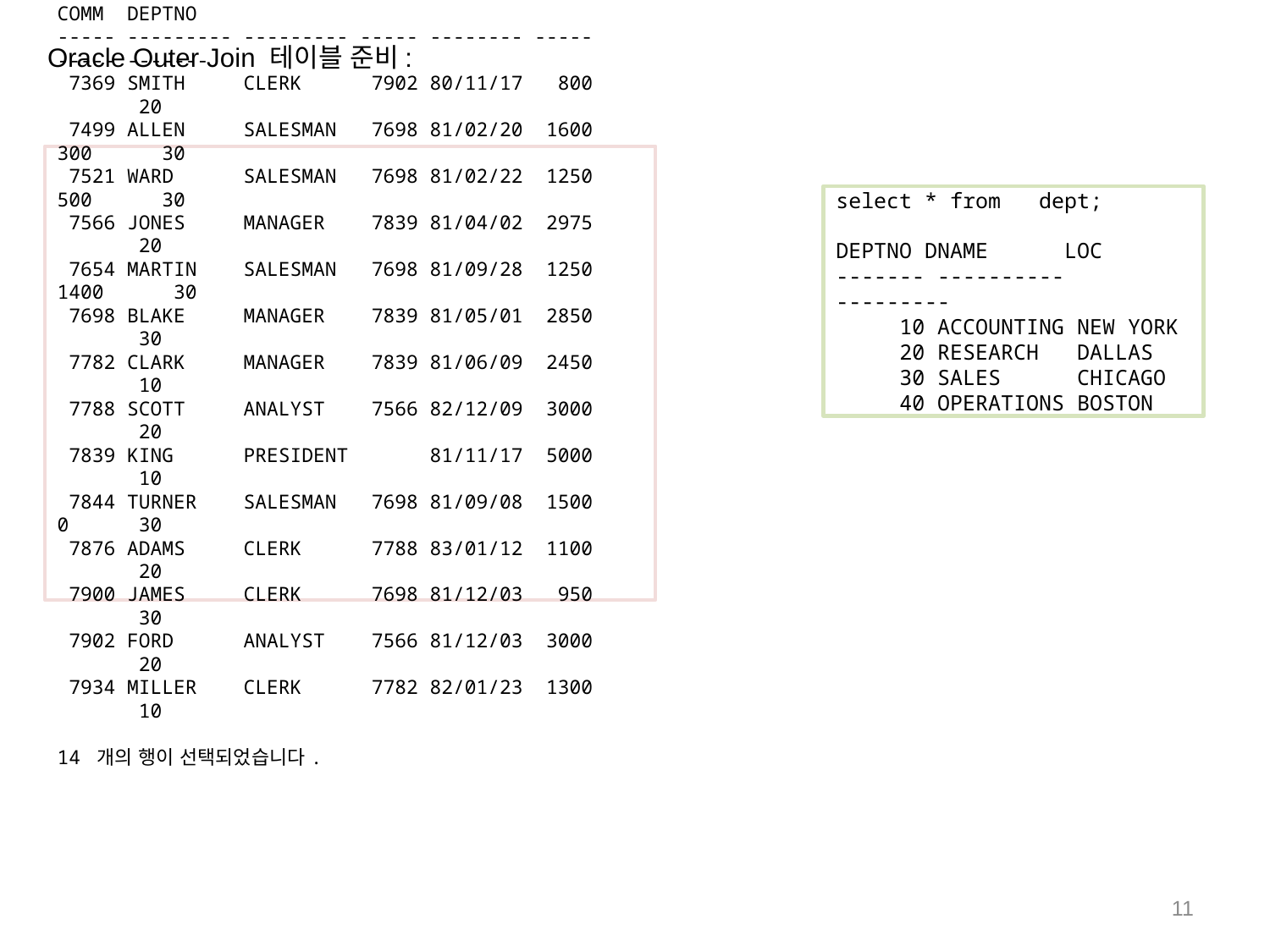

Oracle Outer Join 테이블 준비:
EMPNO ENAME     JOB         MGR HIREDATE   SAL  COMM  DEPTNO
----- --------- --------- ----- -------- ----- ----- -------
 7369 SMITH     CLERK      7902 80/11/17   800            20
 7499 ALLEN     SALESMAN   7698 81/02/20  1600   300      30
 7521 WARD      SALESMAN   7698 81/02/22  1250   500      30
 7566 JONES     MANAGER    7839 81/04/02  2975            20
 7654 MARTIN    SALESMAN   7698 81/09/28  1250  1400      30
 7698 BLAKE     MANAGER    7839 81/05/01  2850            30
 7782 CLARK     MANAGER    7839 81/06/09  2450            10
 7788 SCOTT     ANALYST    7566 82/12/09  3000            20
 7839 KING      PRESIDENT       81/11/17  5000            10
 7844 TURNER    SALESMAN   7698 81/09/08  1500     0      30
 7876 ADAMS     CLERK      7788 83/01/12  1100            20
 7900 JAMES     CLERK      7698 81/12/03   950            30
 7902 FORD      ANALYST    7566 81/12/03  3000            20
 7934 MILLER    CLERK      7782 82/01/23  1300            10

14 개의 행이 선택되었습니다.
select * from   dept;

DEPTNO DNAME      LOC
------- ---------- ---------
     10 ACCOUNTING NEW YORK
     20 RESEARCH   DALLAS
     30 SALES      CHICAGO
     40 OPERATIONS BOSTON
11